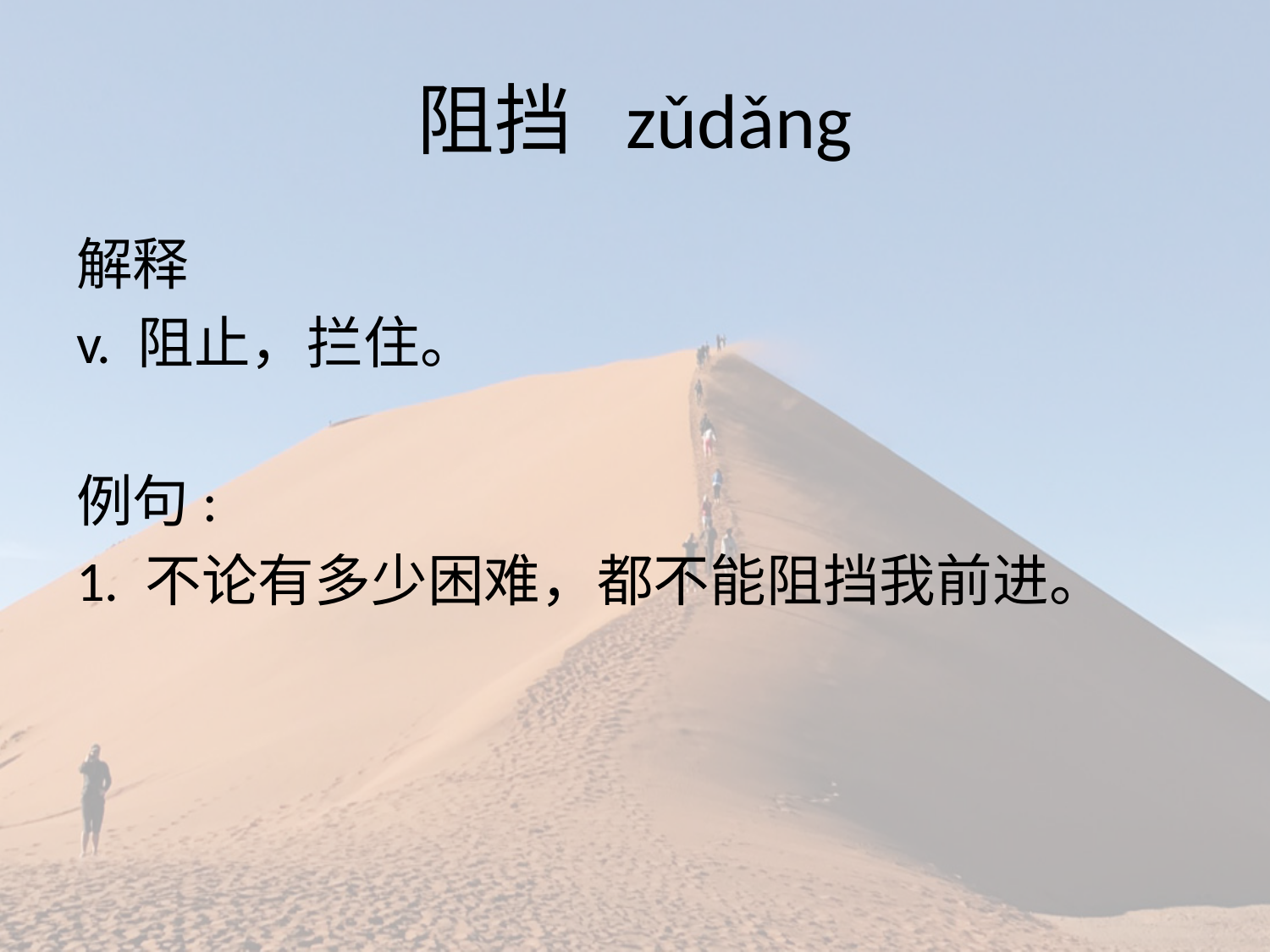

# 阻挡  zǔdǎng
解释
v. 阻止，拦住。

例句:
1. 不论有多少困难，都不能阻挡我前进。